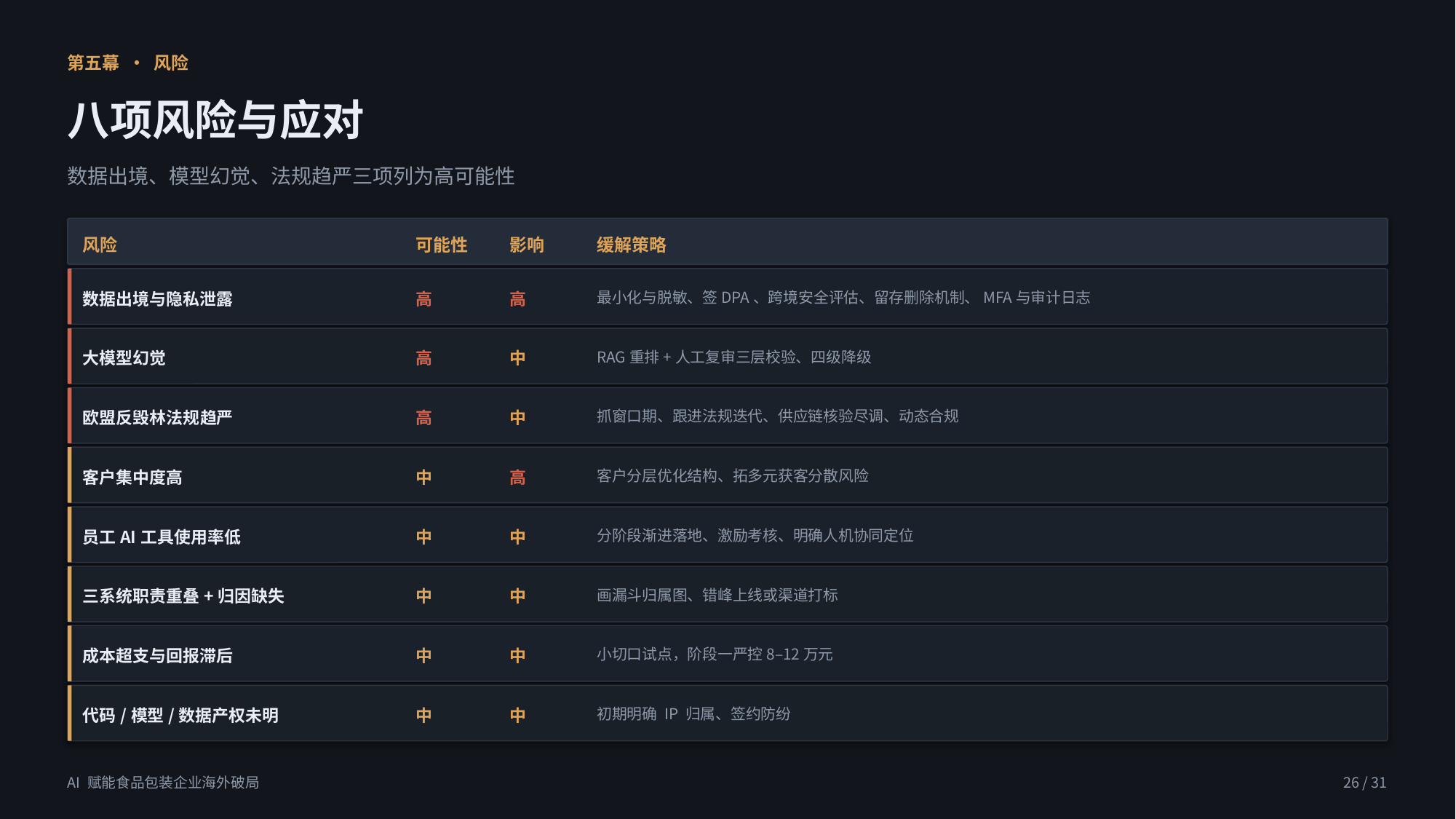

第五幕 · 风险
八项风险与应对
数据出境、模型幻觉、法规趋严三项列为高可能性

风险
可能性
影响
缓解策略

数据出境与隐私泄露
高
高
最小化与脱敏、签DPA、跨境安全评估、留存删除机制、MFA与审计日志

大模型幻觉
高
中
RAG重排+人工复审三层校验、四级降级

欧盟反毁林法规趋严
高
中
抓窗口期、跟进法规迭代、供应链核验尽调、动态合规

客户集中度高
中
高
客户分层优化结构、拓多元获客分散风险

员工AI工具使用率低
中
中
分阶段渐进落地、激励考核、明确人机协同定位

三系统职责重叠+归因缺失
中
中
画漏斗归属图、错峰上线或渠道打标

成本超支与回报滞后
中
中
小切口试点，阶段一严控8–12万元

代码/模型/数据产权未明
中
中
初期明确 IP 归属、签约防纷
AI 赋能食品包装企业海外破局
26 / 31